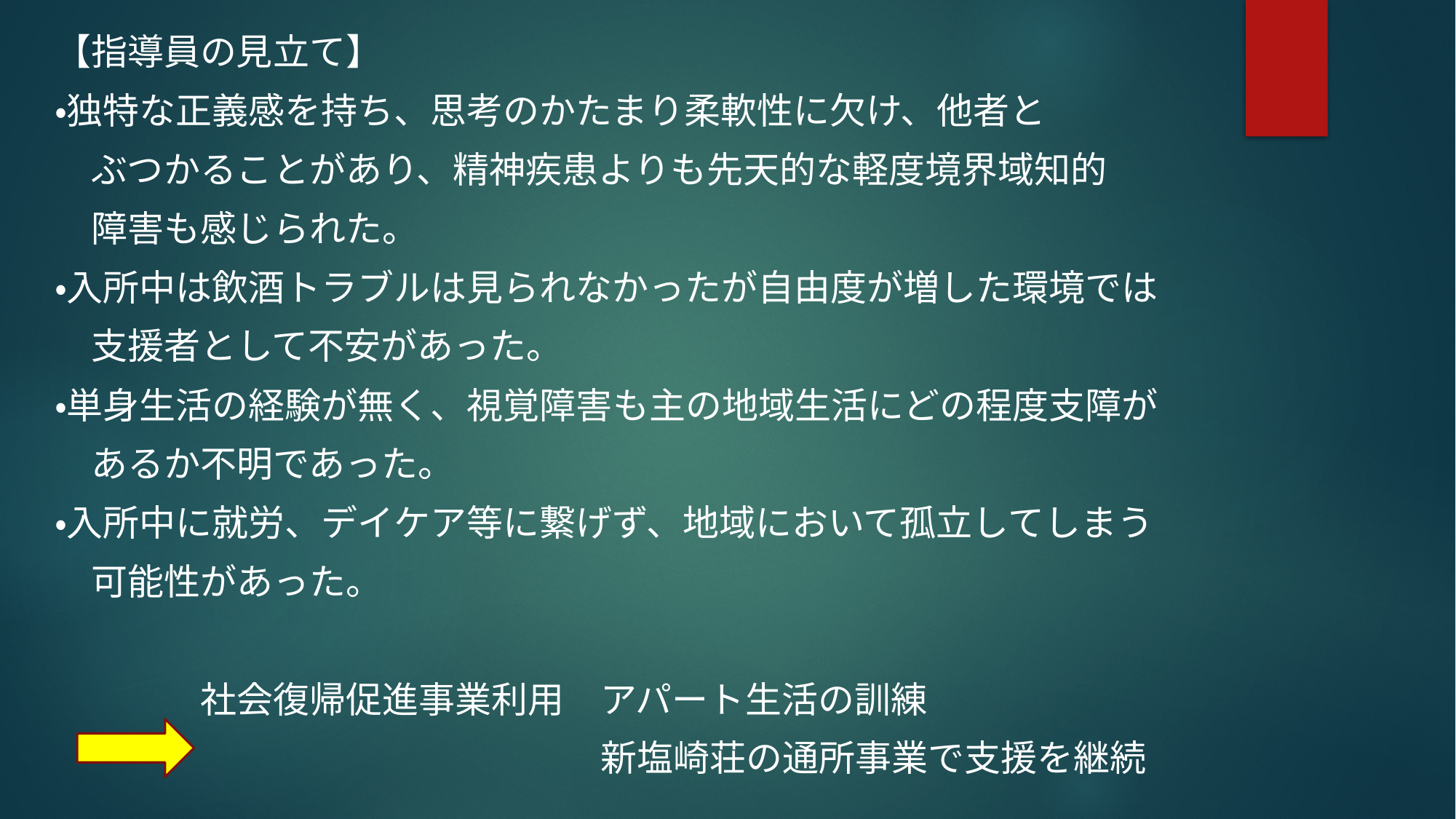

【指導員の見立て】
・独特な正義感を持ち、思考のかたまり柔軟性に欠け、他者と
　ぶつかることがあり、精神疾患よりも先天的な軽度境界域知的
　障害も感じられた。
・入所中は飲酒トラブルは見られなかったが自由度が増した環境では
　支援者として不安があった。
・単身生活の経験が無く、視覚障害も主の地域生活にどの程度支障が
　あるか不明であった。
・入所中に就労、デイケア等に繋げず、地域において孤立してしまう
　可能性があった。

　　　　社会復帰促進事業利用　アパート生活の訓練
　　　　　　　　　　　　　　　新塩崎荘の通所事業で支援を継続